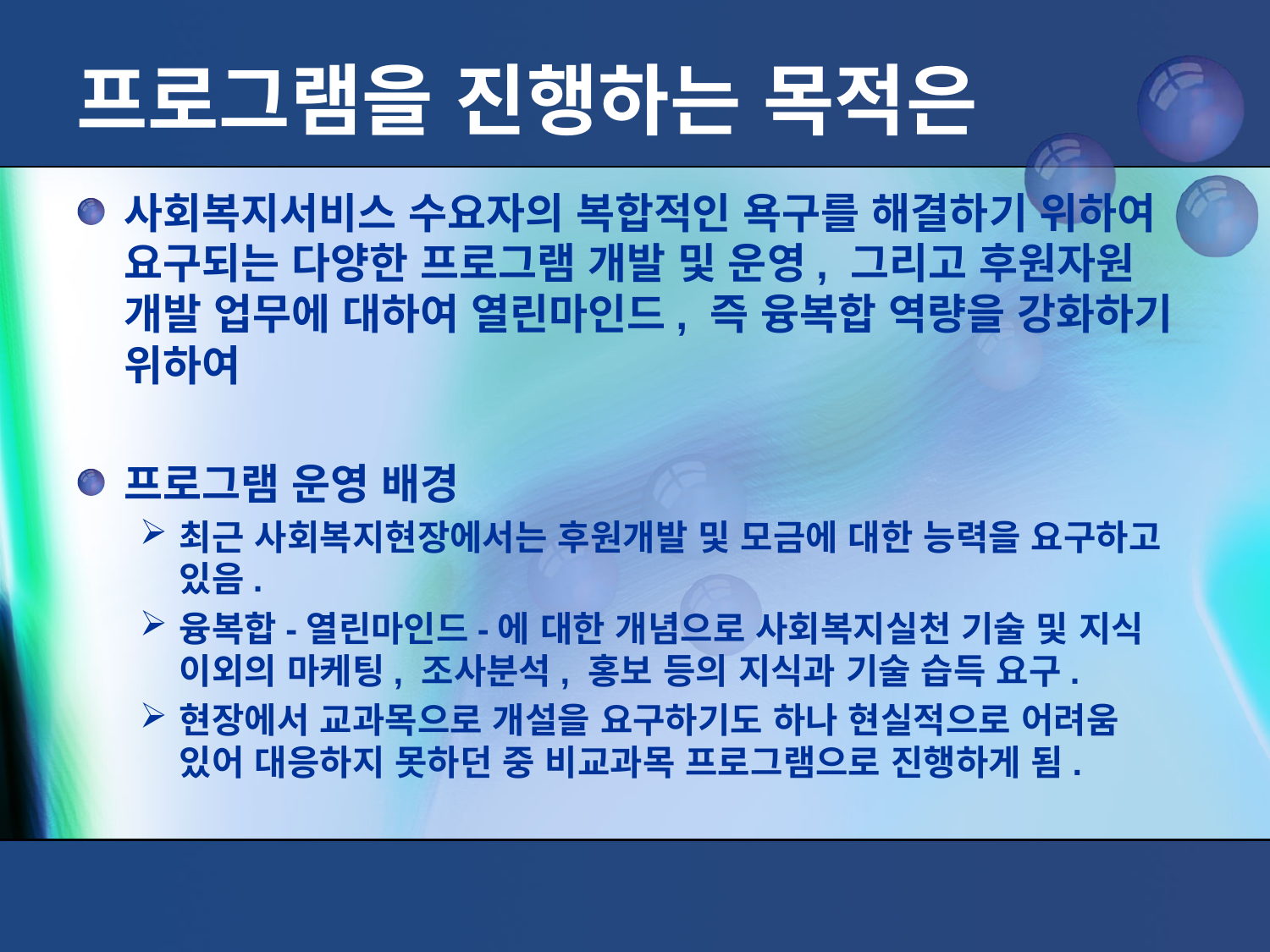

# 프로그램을 진행하는 목적은
사회복지서비스 수요자의 복합적인 욕구를 해결하기 위하여 요구되는 다양한 프로그램 개발 및 운영, 그리고 후원자원 개발 업무에 대하여 열린마인드, 즉 융복합 역량을 강화하기 위하여

프로그램 운영 배경
최근 사회복지현장에서는 후원개발 및 모금에 대한 능력을 요구하고 있음.
융복합-열린마인드-에 대한 개념으로 사회복지실천 기술 및 지식 이외의 마케팅, 조사분석, 홍보 등의 지식과 기술 습득 요구.
현장에서 교과목으로 개설을 요구하기도 하나 현실적으로 어려움 있어 대응하지 못하던 중 비교과목 프로그램으로 진행하게 됨.